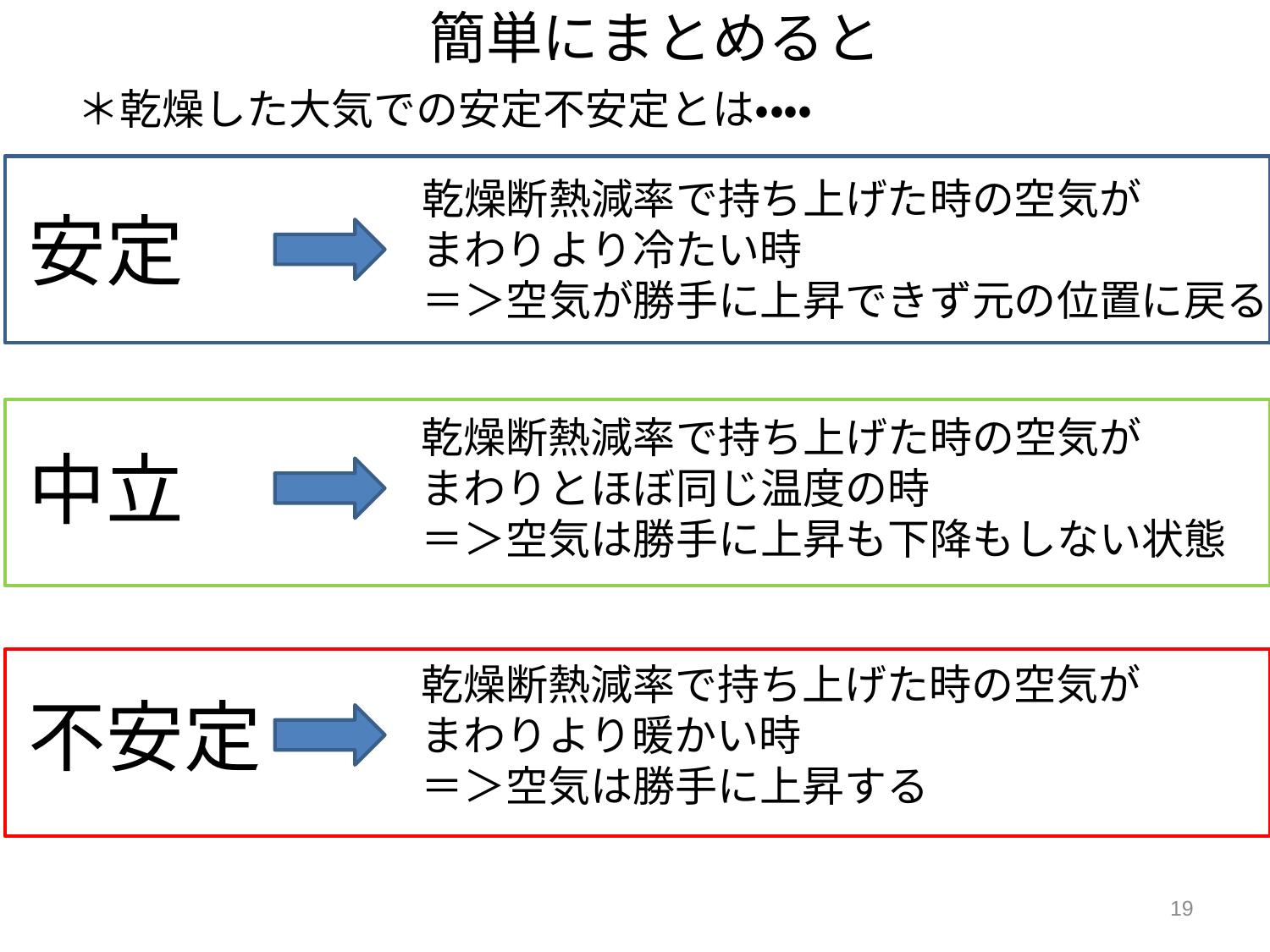

簡単にまとめると
＊乾燥した大気での安定不安定とは・・・・

乾燥断熱減率で持ち上げた時の空気が
まわりより冷たい時
＝＞空気が勝手に上昇できず元の位置に戻る
安定

乾燥断熱減率で持ち上げた時の空気が
まわりとほぼ同じ温度の時
＝＞空気は勝手に上昇も下降もしない状態
中立

乾燥断熱減率で持ち上げた時の空気が
まわりより暖かい時
＝＞空気は勝手に上昇する
不安定

19